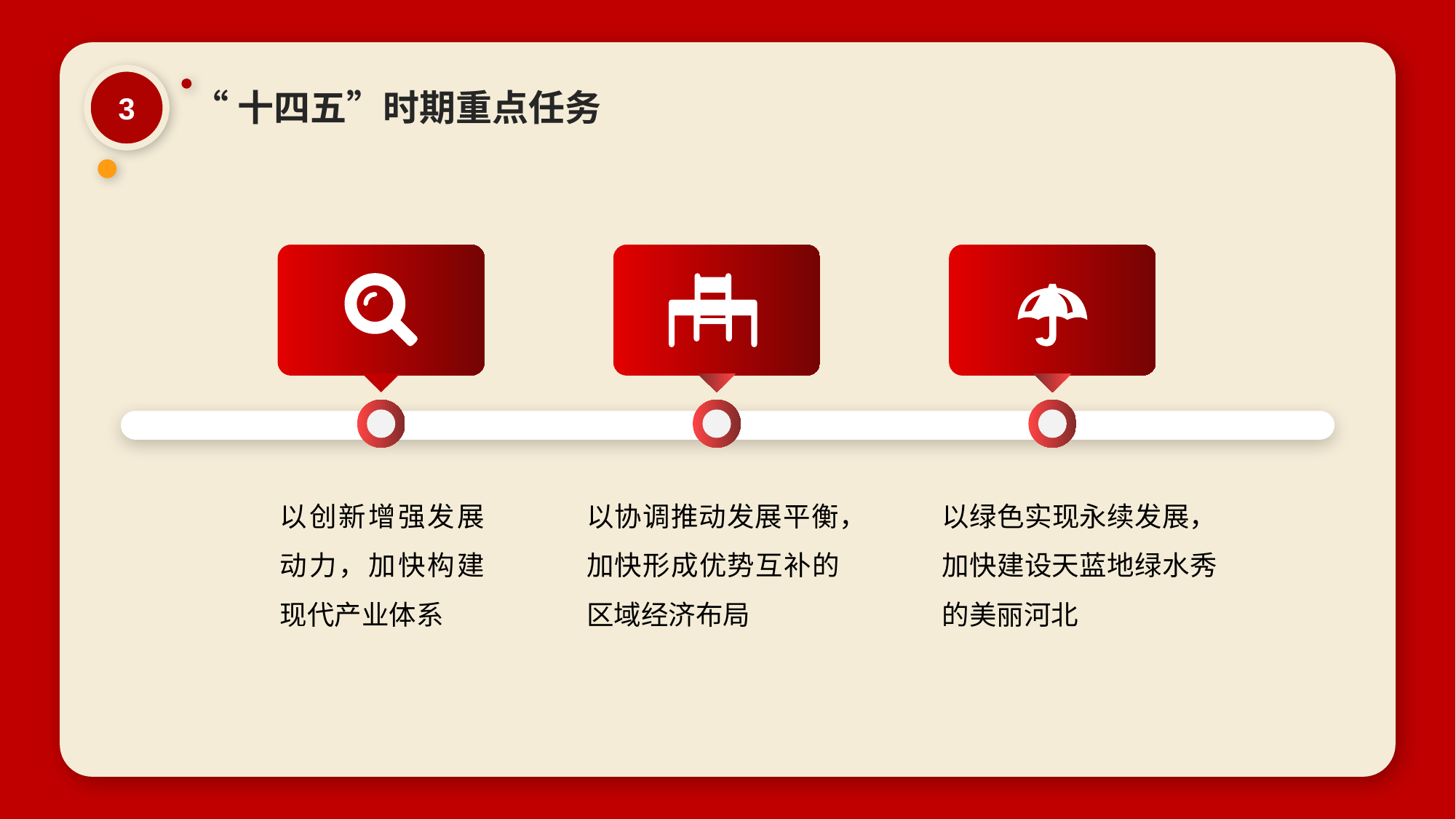

3
“十四五”时期重点任务

以创新增强发展动力，加快构建现代产业体系

以协调推动发展平衡，加快形成优势互补的区域经济布局

以绿色实现永续发展，加快建设天蓝地绿水秀的美丽河北